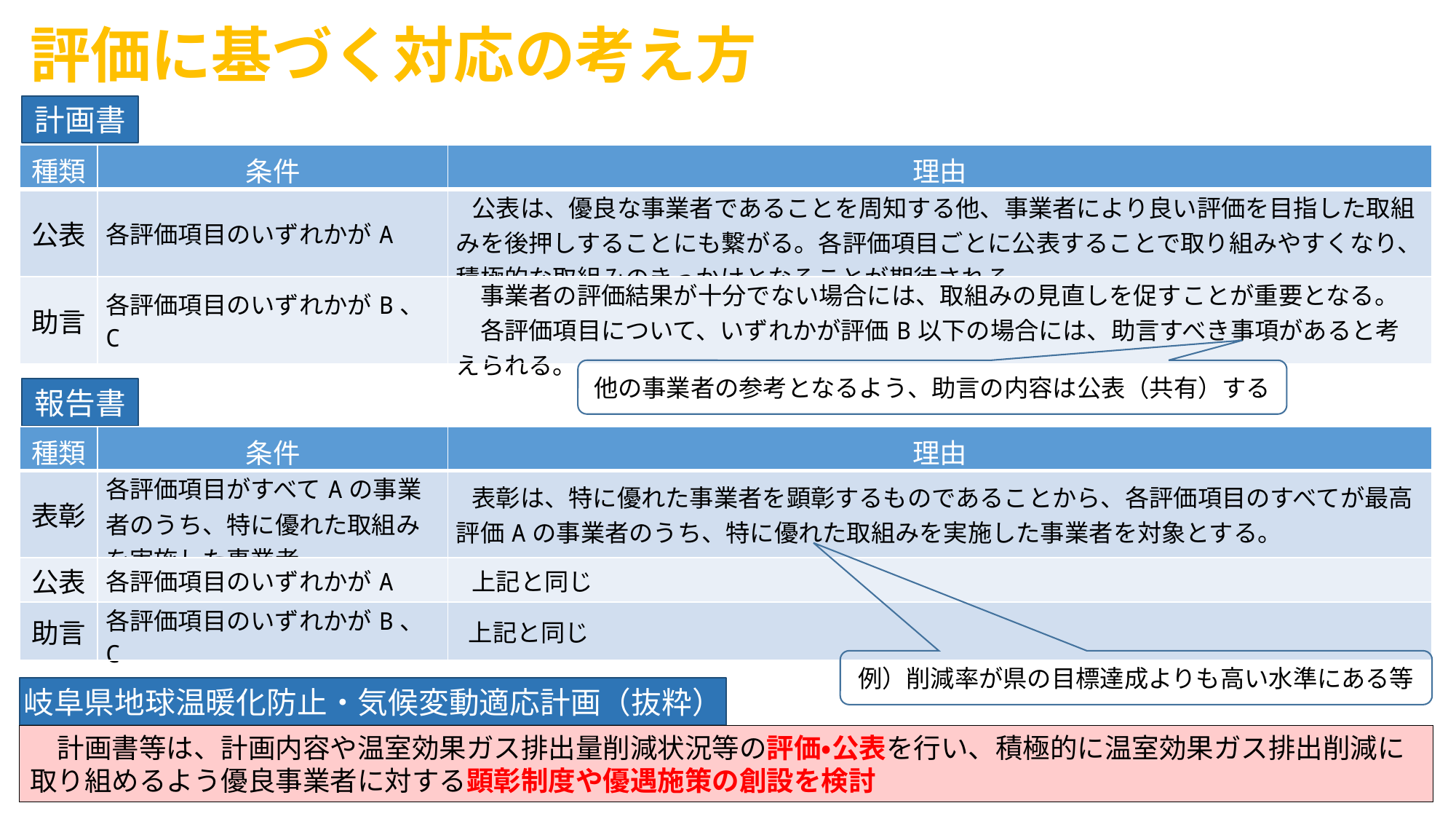

評価に基づく対応の考え方
計画書
| 種類 | 条件 | 理由 |
| --- | --- | --- |
| 公表 | 各評価項目のいずれかがA | 公表は、優良な事業者であることを周知する他、事業者により良い評価を目指した取組みを後押しすることにも繋がる。各評価項目ごとに公表することで取り組みやすくなり、積極的な取組みのきっかけとなることが期待される。 |
| 助言 | 各評価項目のいずれかがB、C | 事業者の評価結果が十分でない場合には、取組みの見直しを促すことが重要となる。 　各評価項目について、いずれかが評価B以下の場合には、助言すべき事項があると考えられる。 |
他の事業者の参考となるよう、助言の内容は公表（共有）する
報告書
| 種類 | 条件 | 理由 |
| --- | --- | --- |
| 表彰 | 各評価項目がすべてAの事業者のうち、特に優れた取組みを実施した事業者 | 表彰は、特に優れた事業者を顕彰するものであることから、各評価項目のすべてが最高評価Aの事業者のうち、特に優れた取組みを実施した事業者を対象とする。 |
| 公表 | 各評価項目のいずれかがA | 上記と同じ |
| 助言 | 各評価項目のいずれかがB、C | 上記と同じ |
例）削減率が県の目標達成よりも高い水準にある等
岐阜県地球温暖化防止・気候変動適応計画（抜粋）
　計画書等は、計画内容や温室効果ガス排出量削減状況等の評価・公表を行い、積極的に温室効果ガス排出削減に取り組めるよう優良事業者に対する顕彰制度や優遇施策の創設を検討
28